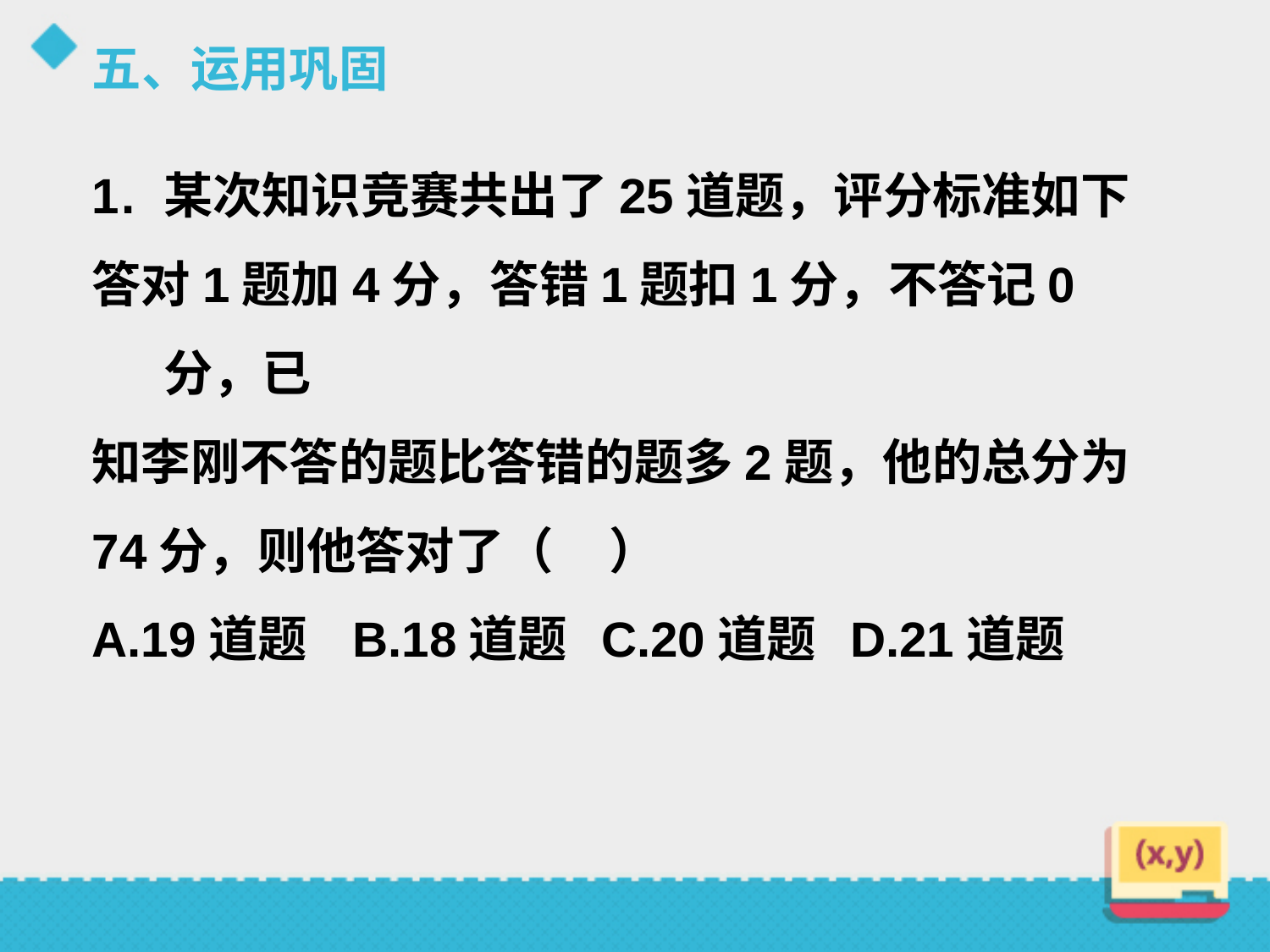

五、运用巩固
某次知识竞赛共出了25道题，评分标准如下
答对1题加4分，答错1题扣1分，不答记0分，已
知李刚不答的题比答错的题多2题，他的总分为
74分，则他答对了（     ）
A.19道题   B.18道题  C.20道题  D.21道题